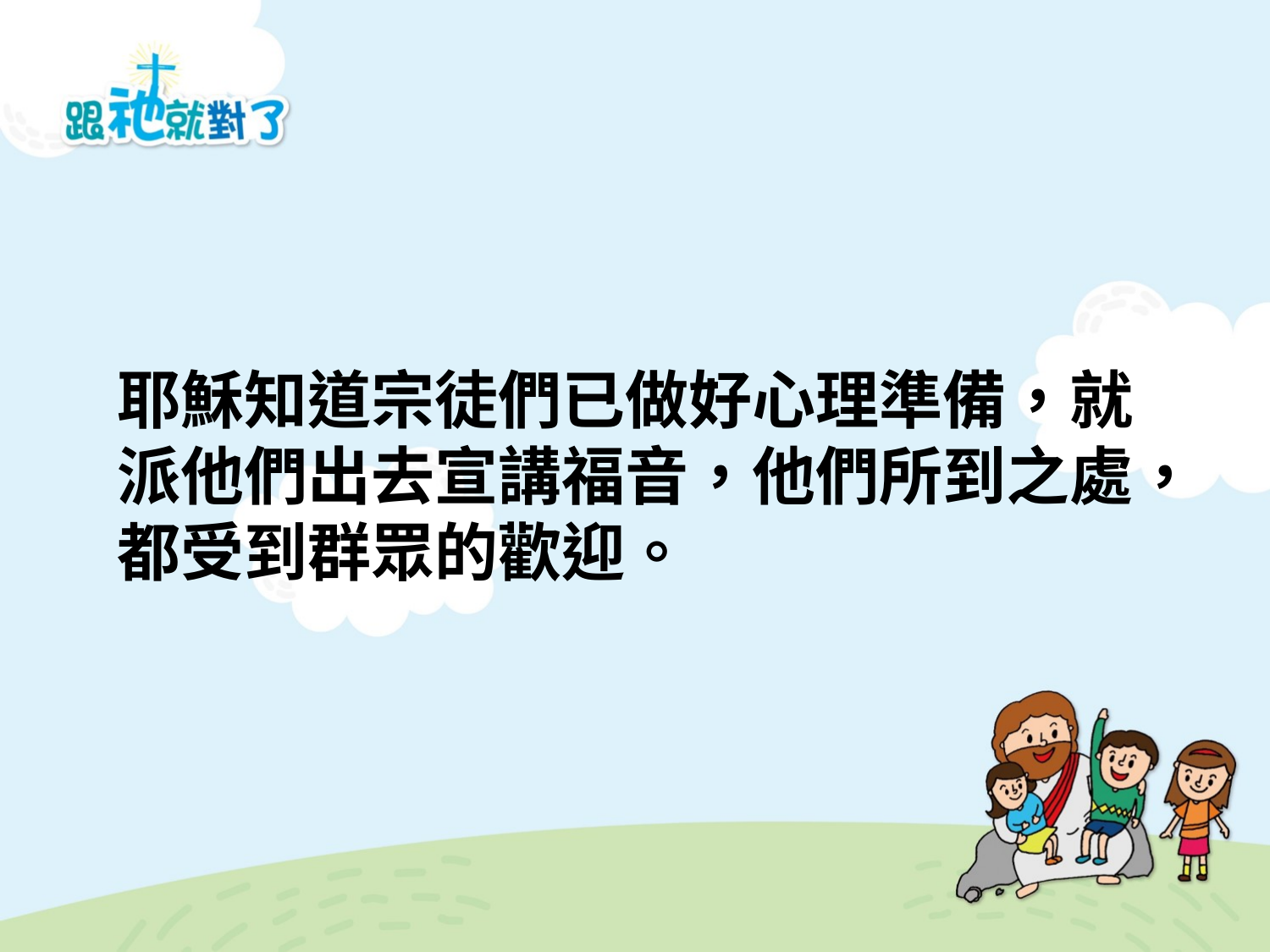

耶穌知道宗徒們已做好心理準備，就派他們出去宣講福音，他們所到之處，都受到群眾的歡迎。